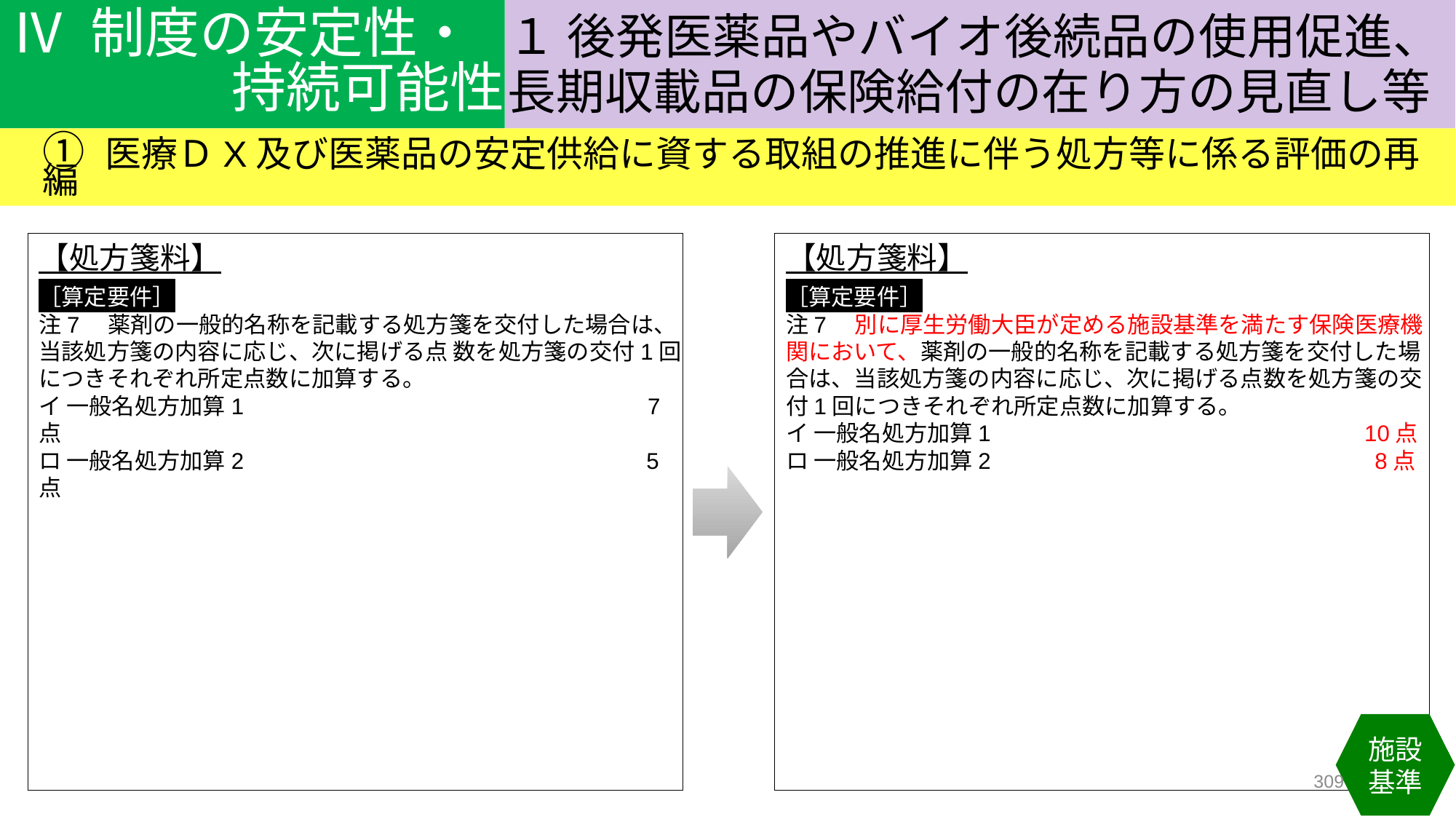

Ⅳ 制度の安定性・
持続可能性
１ 後発医薬品やバイオ後続品の使用促進、長期収載品の保険給付の在り方の見直し等
① 医療ＤX及び医薬品の安定供給に資する取組の推進に伴う処方等に係る評価の再編
【処方箋料】

［算定要件］
注7　薬剤の一般的名称を記載する処方箋を交付した場合は、
当該処方箋の内容に応じ、次に掲げる点 数を処方箋の交付1回につきそれぞれ所定点数に加算する。
イ 一般名処方加算1 　　　　　　　　　　　　　　　　　7点
ロ 一般名処方加算2　　　　　　　　　　　　　　　　　 5点

【処方箋料】

［算定要件］
注7　別に厚生労働大臣が定める施設基準を満たす保険医療機関において、薬剤の一般的名称を記載する処方箋を交付した場合は、当該処方箋の内容に応じ、次に掲げる点数を処方箋の交付1回につきそれぞれ所定点数に加算する。
イ 一般名処方加算1 　　　　　　　　　　　　　　  　 10点
ロ 一般名処方加算2 　　　　　　　　　　　　　  　　   8点

施設基準
309